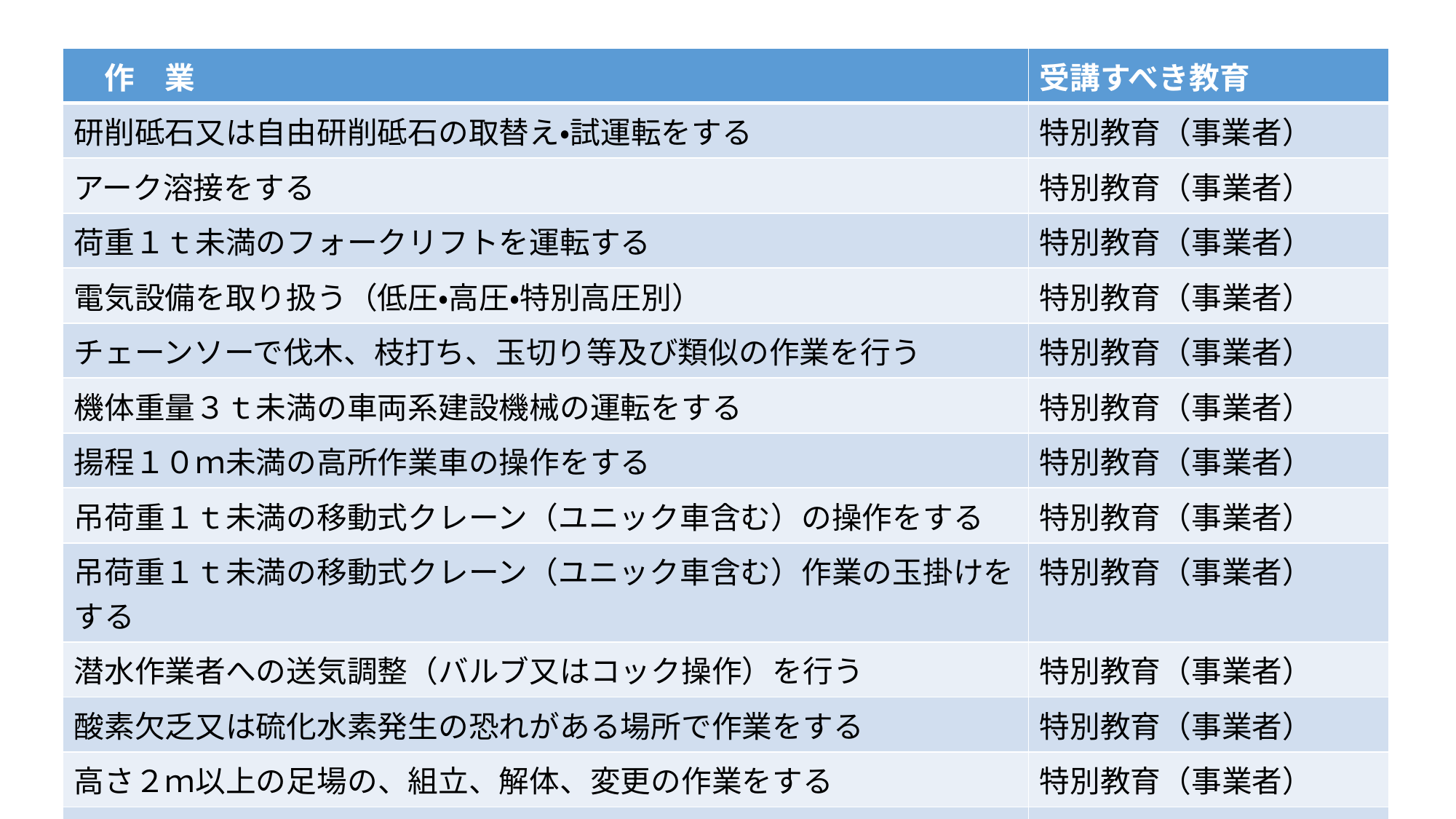

| 作　業 | 受講すべき教育 |
| --- | --- |
| 研削砥石又は自由研削砥石の取替え・試運転をする | 特別教育（事業者） |
| アーク溶接をする | 特別教育（事業者） |
| 荷重１ｔ未満のフォークリフトを運転する | 特別教育（事業者） |
| 電気設備を取り扱う（低圧・高圧・特別高圧別） | 特別教育（事業者） |
| チェーンソーで伐木、枝打ち、玉切り等及び類似の作業を行う | 特別教育（事業者） |
| 機体重量３ｔ未満の車両系建設機械の運転をする | 特別教育（事業者） |
| 揚程１０ｍ未満の高所作業車の操作をする | 特別教育（事業者） |
| 吊荷重１ｔ未満の移動式クレーン（ユニック車含む）の操作をする | 特別教育（事業者） |
| 吊荷重１ｔ未満の移動式クレーン（ユニック車含む）作業の玉掛けをする | 特別教育（事業者） |
| 潜水作業者への送気調整（バルブ又はコック操作）を行う | 特別教育（事業者） |
| 酸素欠乏又は硫化水素発生の恐れがある場所で作業をする | 特別教育（事業者） |
| 高さ２ｍ以上の足場の、組立、解体、変更の作業をする | 特別教育（事業者） |
| ロープ高所作業（地盤調査、構造物点検調査等）をする | 特別教育（事業者） |